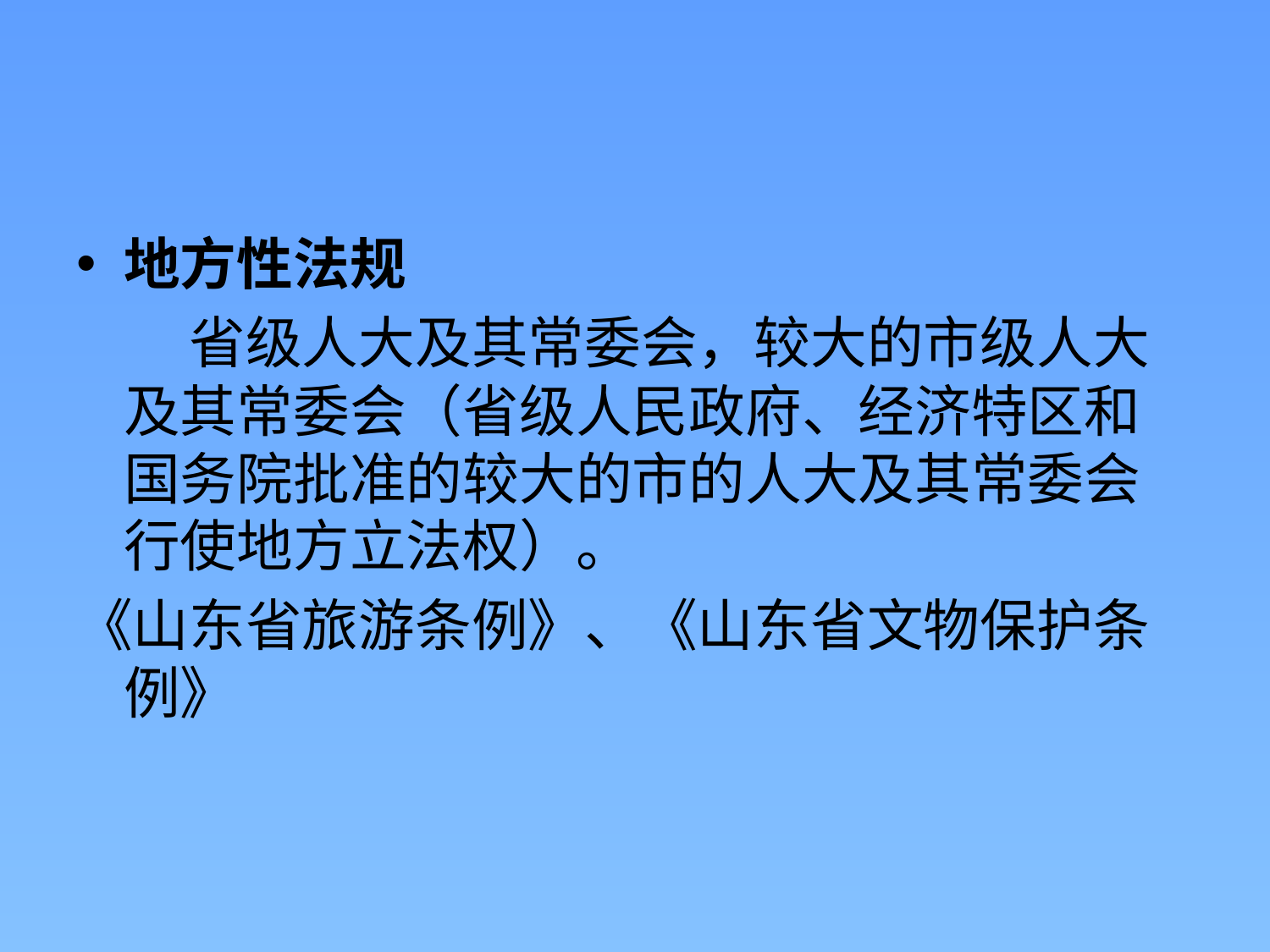

#
地方性法规
　　省级人大及其常委会，较大的市级人大及其常委会（省级人民政府、经济特区和国务院批准的较大的市的人大及其常委会行使地方立法权）。
《山东省旅游条例》、《山东省文物保护条例》